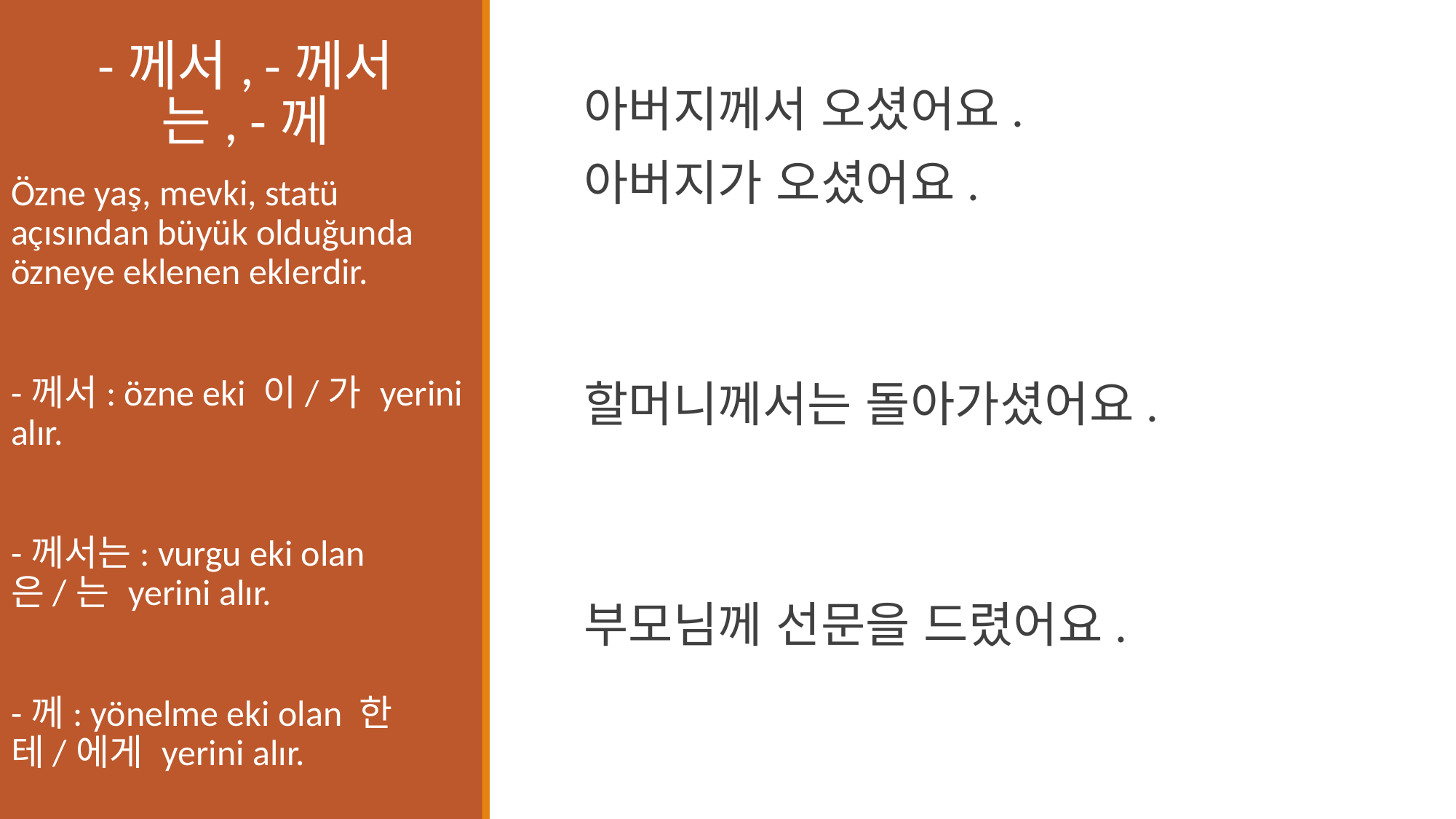

아버지께서 오셨어요.
아버지가 오셨어요.

할머니께서는 돌아가셨어요.

부모님께 선문을 드렸어요.
# -께서, -께서는, -께
Özne yaş, mevki, statü açısından büyük olduğunda özneye eklenen eklerdir.

-께서: özne eki 이/가 yerini alır.

-께서는: vurgu eki olan 은/는 yerini alır.

-께: yönelme eki olan 한테/에게 yerini alır.